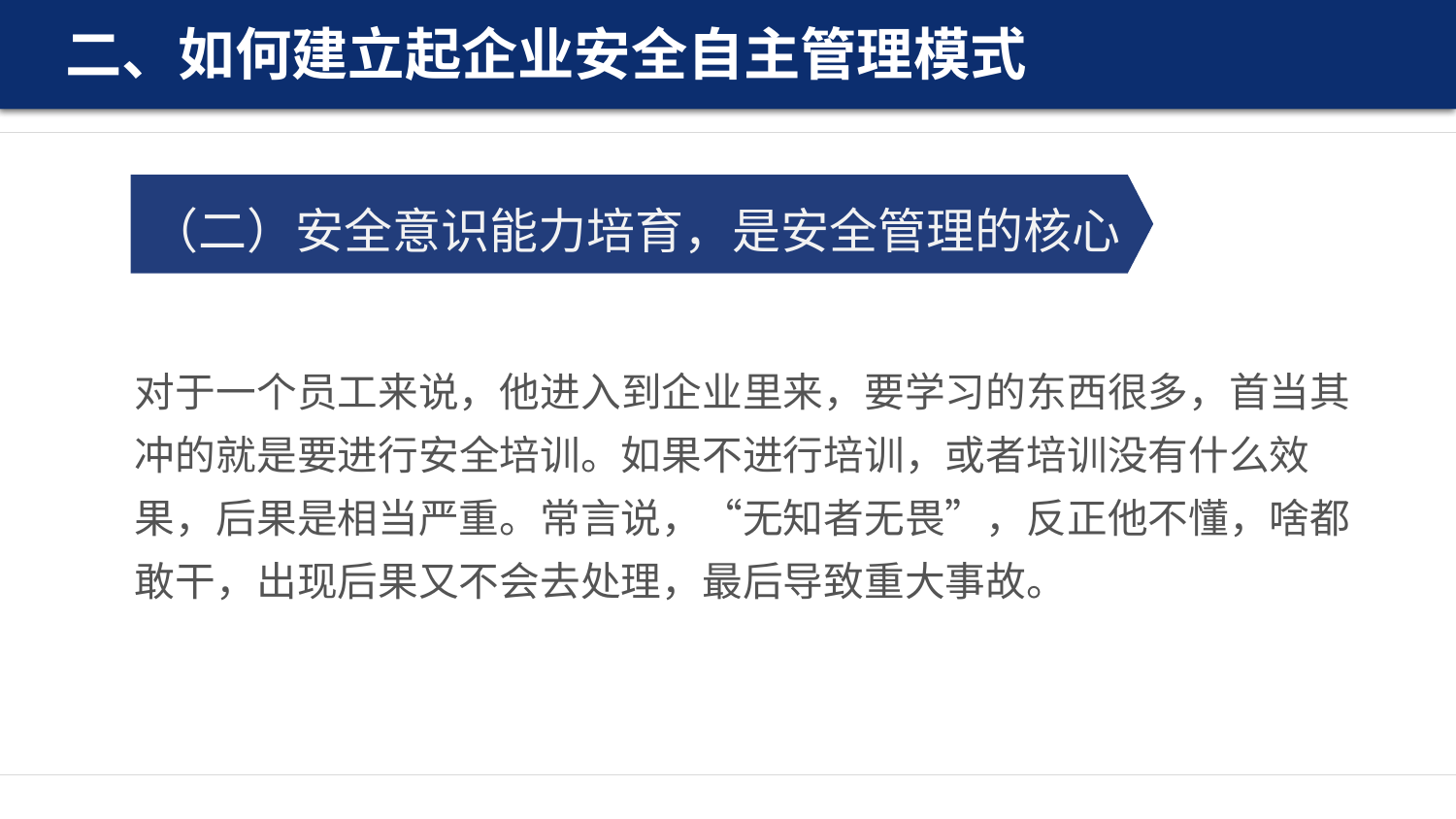

二、如何建立起企业安全自主管理模式
（二）安全意识能力培育，是安全管理的核心
对于一个员工来说，他进入到企业里来，要学习的东西很多，首当其冲的就是要进行安全培训。如果不进行培训，或者培训没有什么效果，后果是相当严重。常言说，“无知者无畏”，反正他不懂，啥都敢干，出现后果又不会去处理，最后导致重大事故。